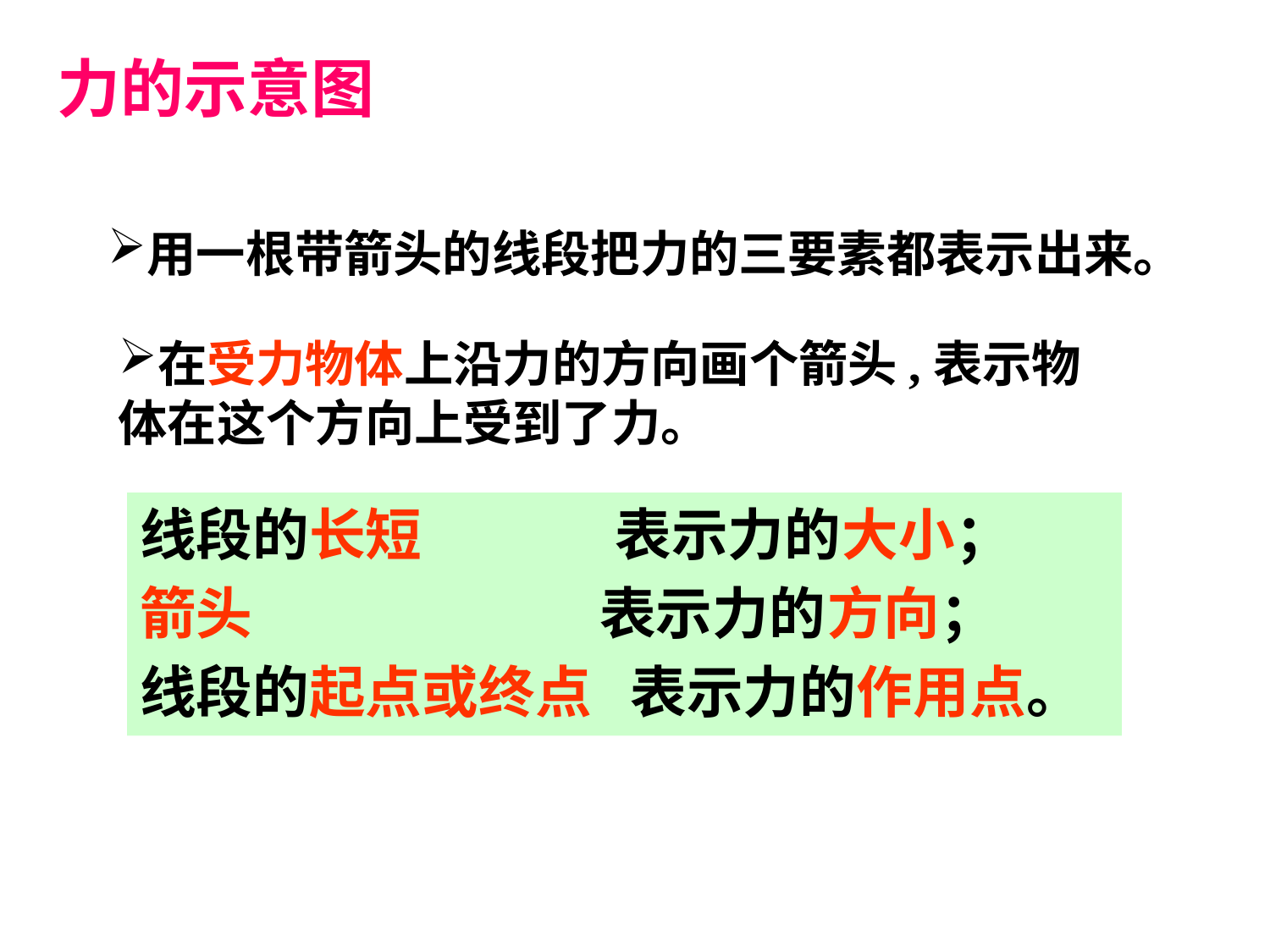

力的示意图
用一根带箭头的线段把力的三要素都表示出来。
在受力物体上沿力的方向画个箭头,表示物体在这个方向上受到了力。
线段的长短               表示力的大小；
箭头                           表示力的方向；
线段的起点或终点   表示力的作用点。